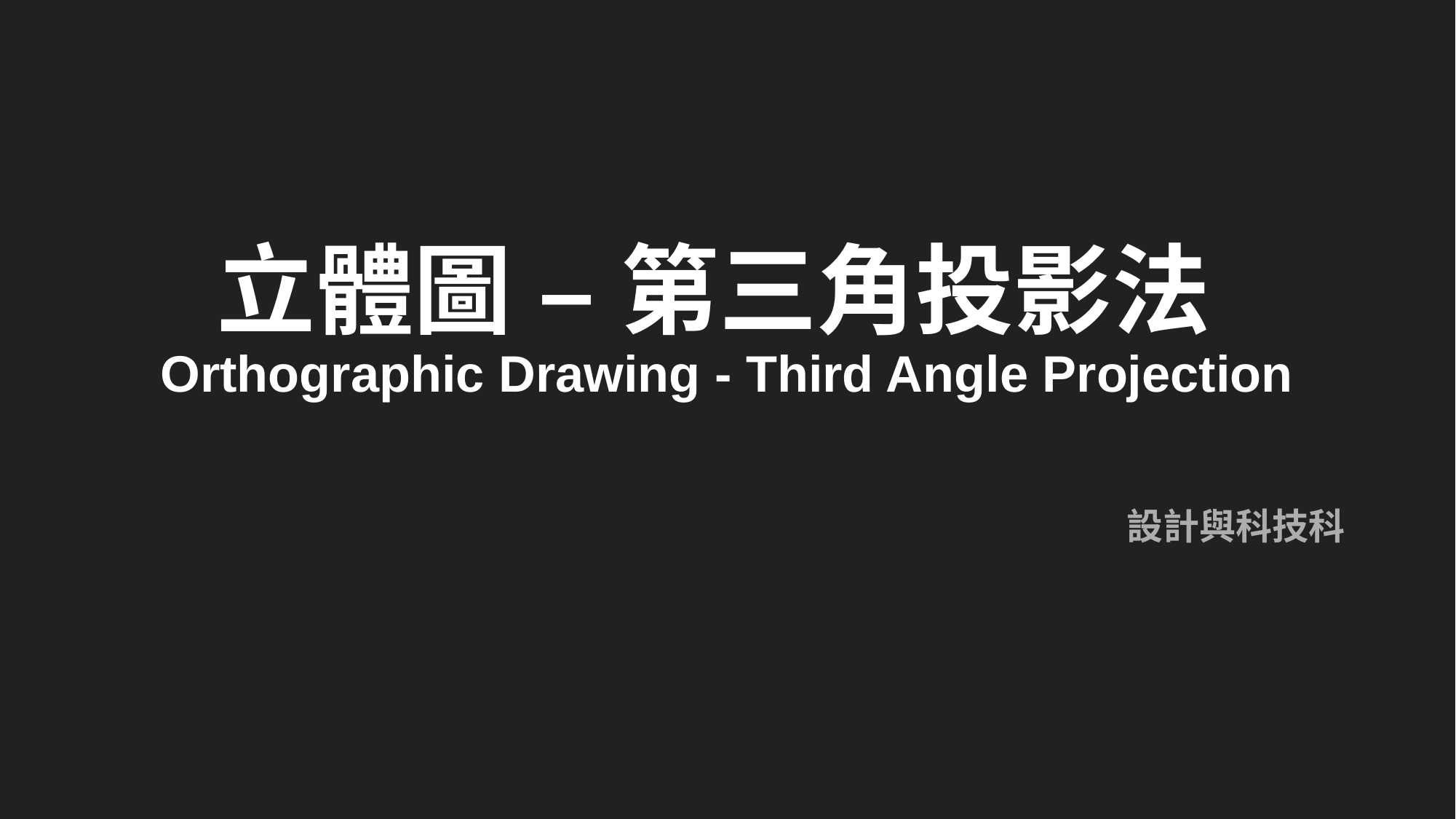

# 立體圖 – 第三角投影法
Orthographic Drawing - Third Angle Projection
設計與科技科